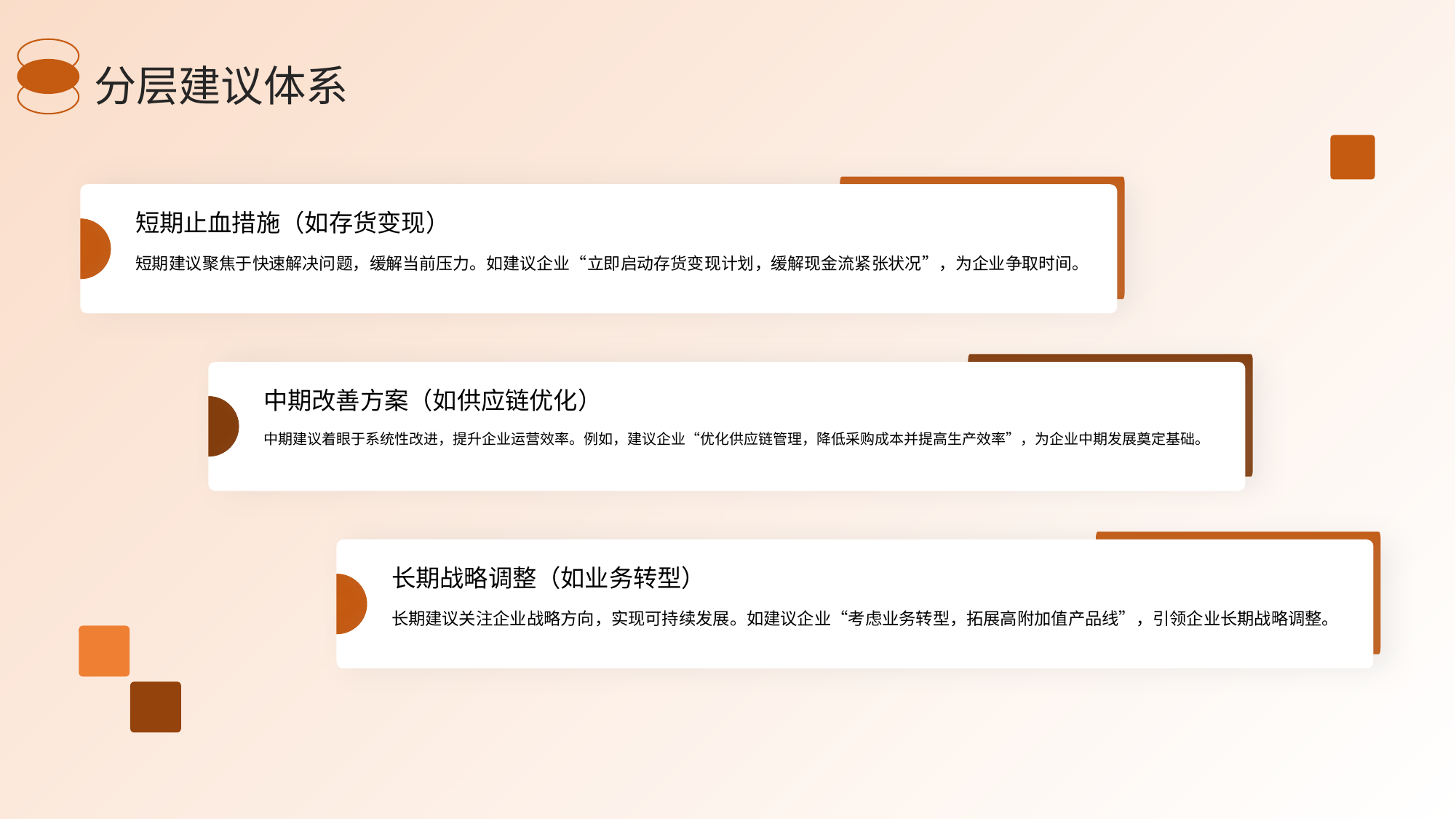

分层建议体系

短期止血措施（如存货变现）

短期建议聚焦于快速解决问题，缓解当前压力。如建议企业“立即启动存货变现计划，缓解现金流紧张状况”，为企业争取时间。

中期改善方案（如供应链优化）

中期建议着眼于系统性改进，提升企业运营效率。例如，建议企业“优化供应链管理，降低采购成本并提高生产效率”，为企业中期发展奠定基础。

长期战略调整（如业务转型）

长期建议关注企业战略方向，实现可持续发展。如建议企业“考虑业务转型，拓展高附加值产品线”，引领企业长期战略调整。